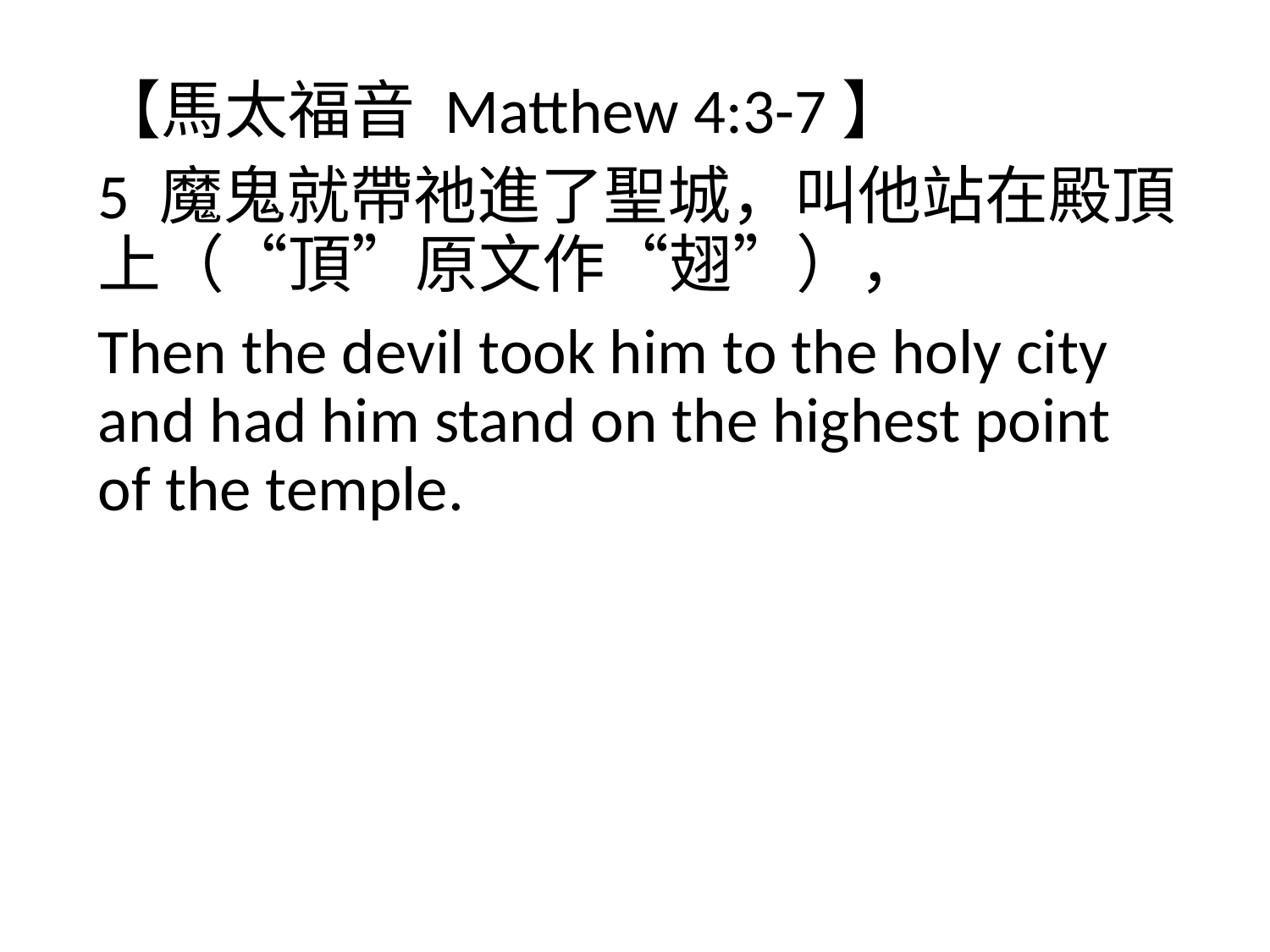

【馬太福音 Matthew 4:3-7】
5 魔鬼就帶祂進了聖城，叫他站在殿頂上（“頂”原文作“翅”），
Then the devil took him to the holy city and had him stand on the highest point of the temple.